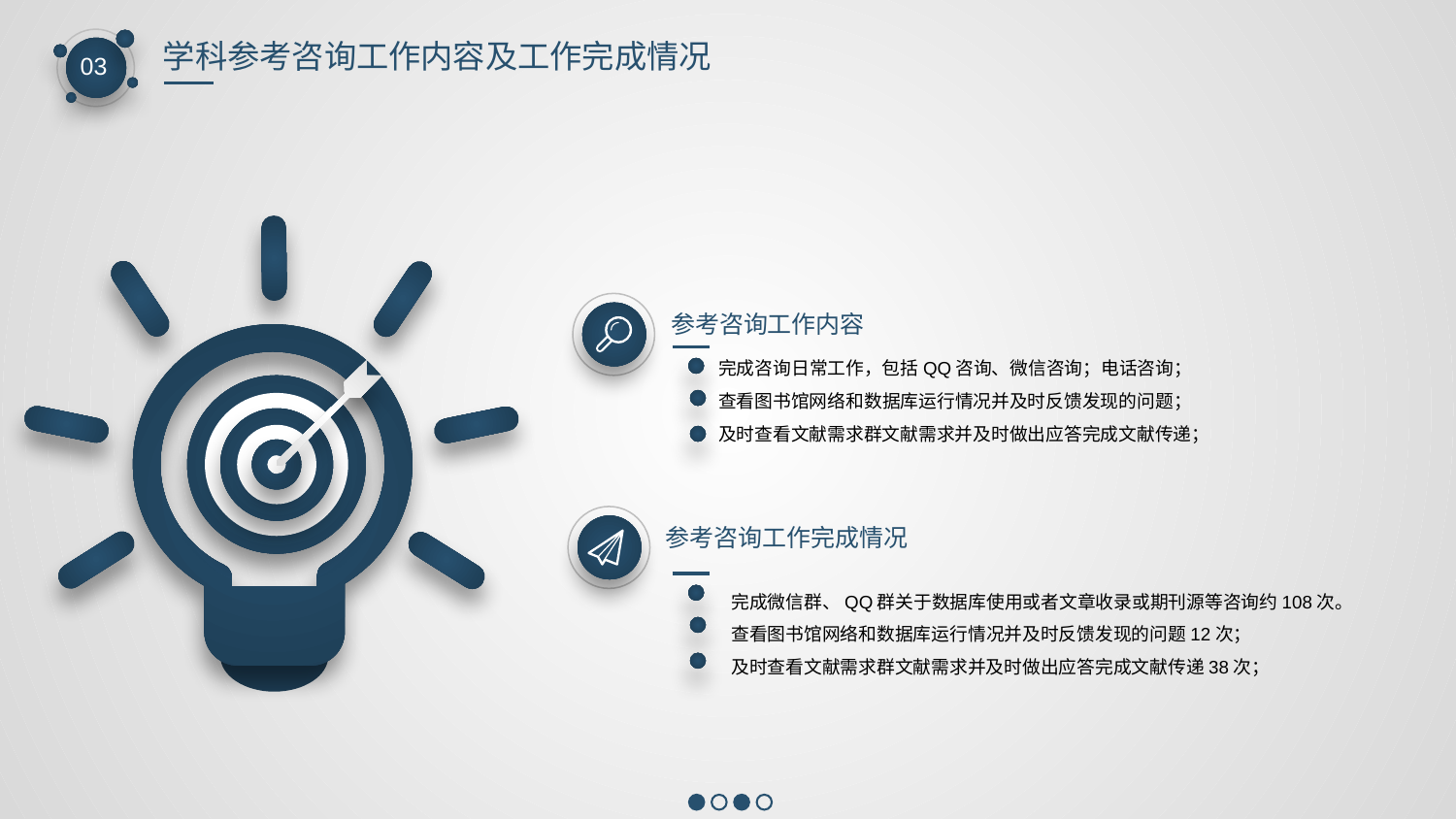

学科参考咨询工作内容及工作完成情况
03

参考咨询工作内容

         完成咨询日常工作，包括QQ咨询、微信咨询；电话咨询；
         查看图书馆网络和数据库运行情况并及时反馈发现的问题；
         及时查看文献需求群文献需求并及时做出应答完成文献传递；

参考咨询工作完成情况

         完成微信群、QQ群关于数据库使用或者文章收录或期刊源等咨询约108次。
         查看图书馆网络和数据库运行情况并及时反馈发现的问题12次；
         及时查看文献需求群文献需求并及时做出应答完成文献传递38次；